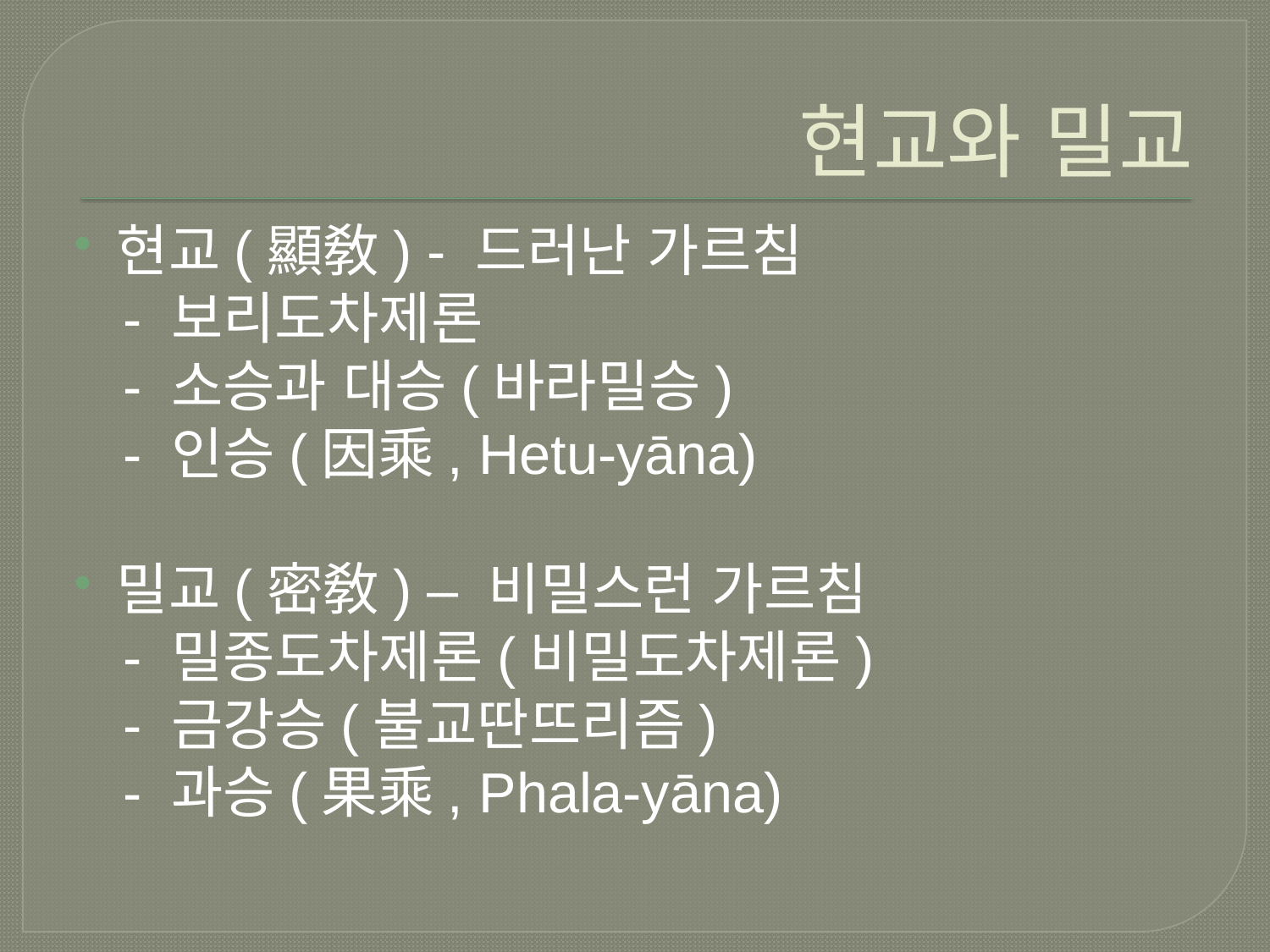

# 현교와 밀교
현교(顯敎) - 드러난 가르침
   - 보리도차제론
   - 소승과 대승(바라밀승)
   - 인승(因乘, Hetu-yāna)

밀교(密敎) – 비밀스런 가르침
   - 밀종도차제론(비밀도차제론)
   - 금강승(불교딴뜨리즘)
   - 과승(果乘, Phala-yāna)